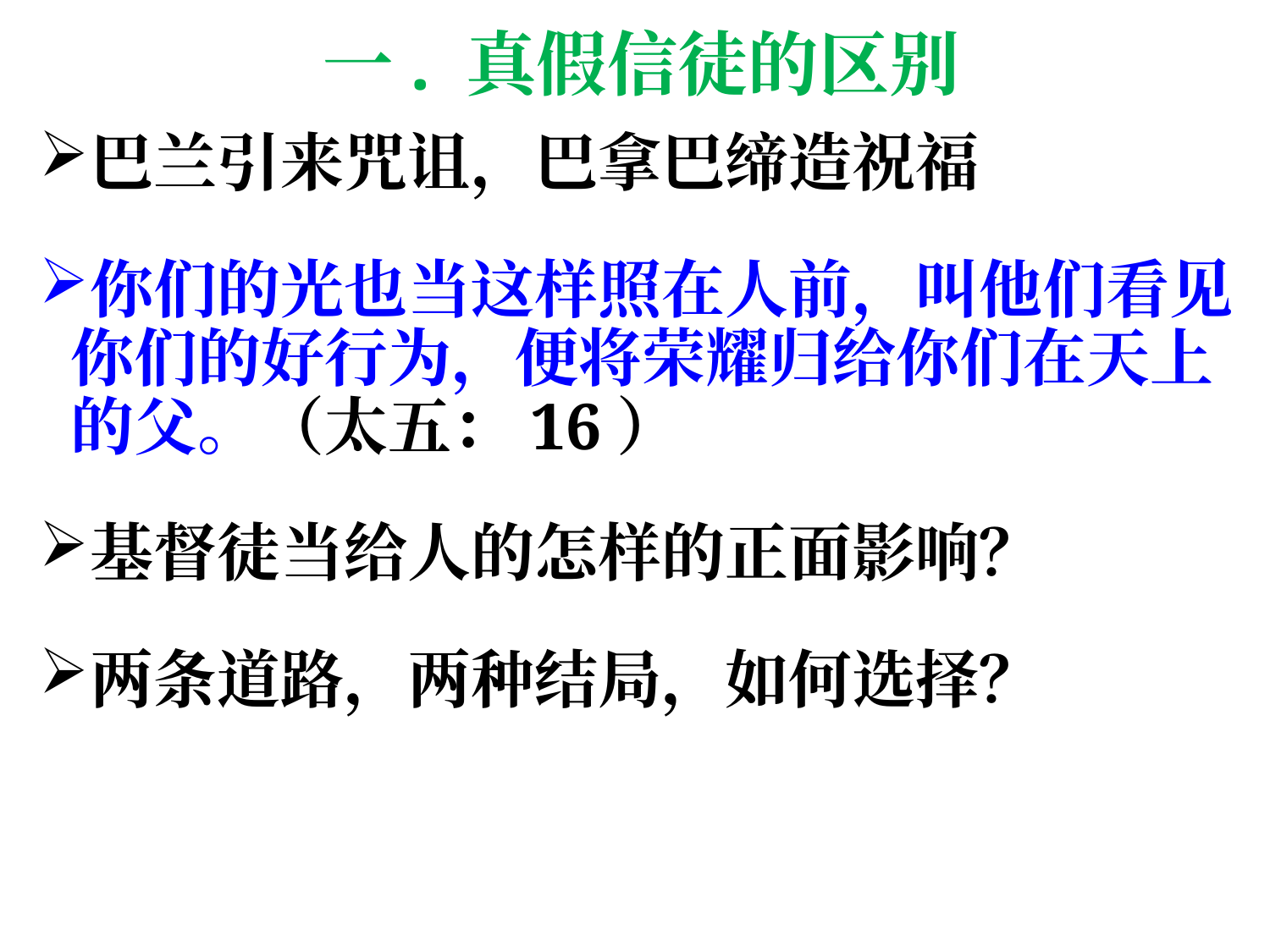

# 一. 真假信徒的区别
巴兰引来咒诅，巴拿巴缔造祝福

你们的光也当这样照在人前，叫他们看见你们的好行为，便将荣耀归给你们在天上的父。（太五：16）

基督徒当给人的怎样的正面影响？

两条道路，两种结局，如何选择？